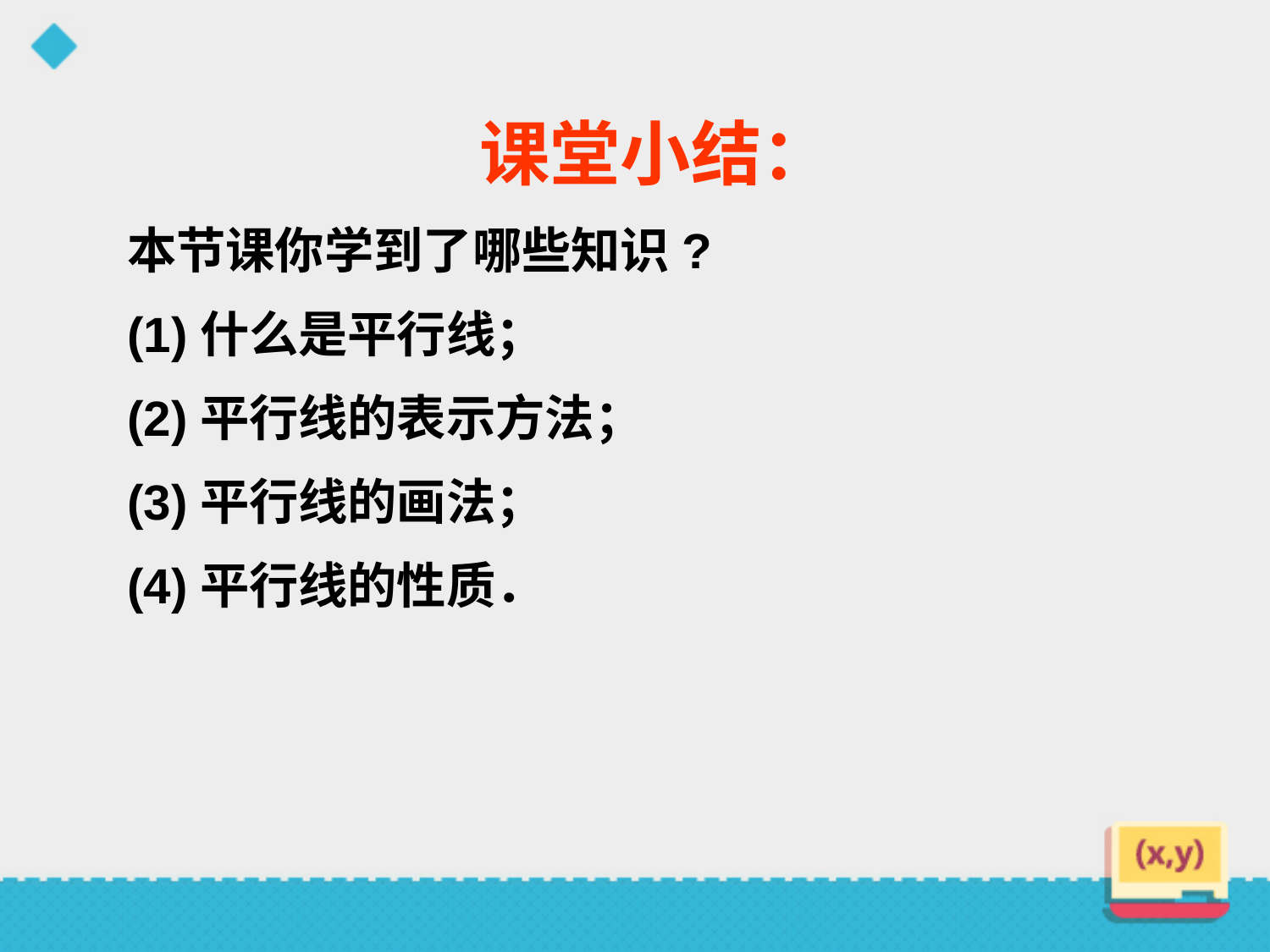

课堂小结：
本节课你学到了哪些知识?
(1)什么是平行线；
(2)平行线的表示方法；
(3)平行线的画法；
(4)平行线的性质．